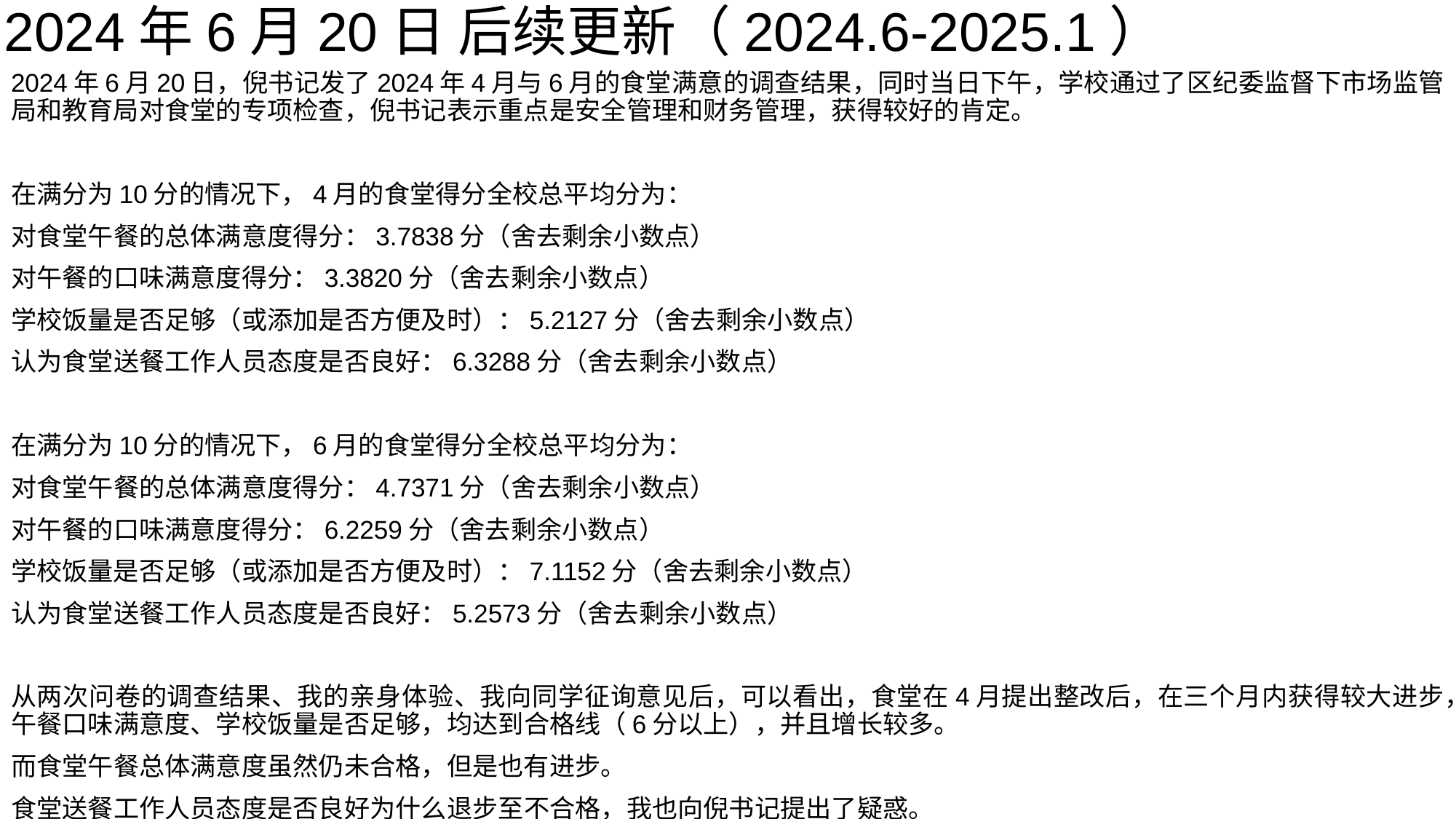

# 2024年6月20日 后续更新（2024.6-2025.1）
2024年6月20日，倪书记发了2024年4月与6月的食堂满意的调查结果，同时当日下午，学校通过了区纪委监督下市场监管局和教育局对食堂的专项检查，倪书记表示重点是安全管理和财务管理，获得较好的肯定。

在满分为10分的情况下，4月的食堂得分全校总平均分为：
对食堂午餐的总体满意度得分：3.7838分（舍去剩余小数点）
对午餐的口味满意度得分：3.3820分（舍去剩余小数点）
学校饭量是否足够（或添加是否方便及时）：5.2127分（舍去剩余小数点）
认为食堂送餐工作人员态度是否良好：6.3288分（舍去剩余小数点）

在满分为10分的情况下，6月的食堂得分全校总平均分为：
对食堂午餐的总体满意度得分：4.7371分（舍去剩余小数点）
对午餐的口味满意度得分：6.2259分（舍去剩余小数点）
学校饭量是否足够（或添加是否方便及时）：7.1152分（舍去剩余小数点）
认为食堂送餐工作人员态度是否良好：5.2573分（舍去剩余小数点）

从两次问卷的调查结果、我的亲身体验、我向同学征询意见后，可以看出，食堂在4月提出整改后，在三个月内获得较大进步，午餐口味满意度、学校饭量是否足够，均达到合格线（6分以上），并且增长较多。
而食堂午餐总体满意度虽然仍未合格，但是也有进步。
食堂送餐工作人员态度是否良好为什么退步至不合格，我也向倪书记提出了疑惑。